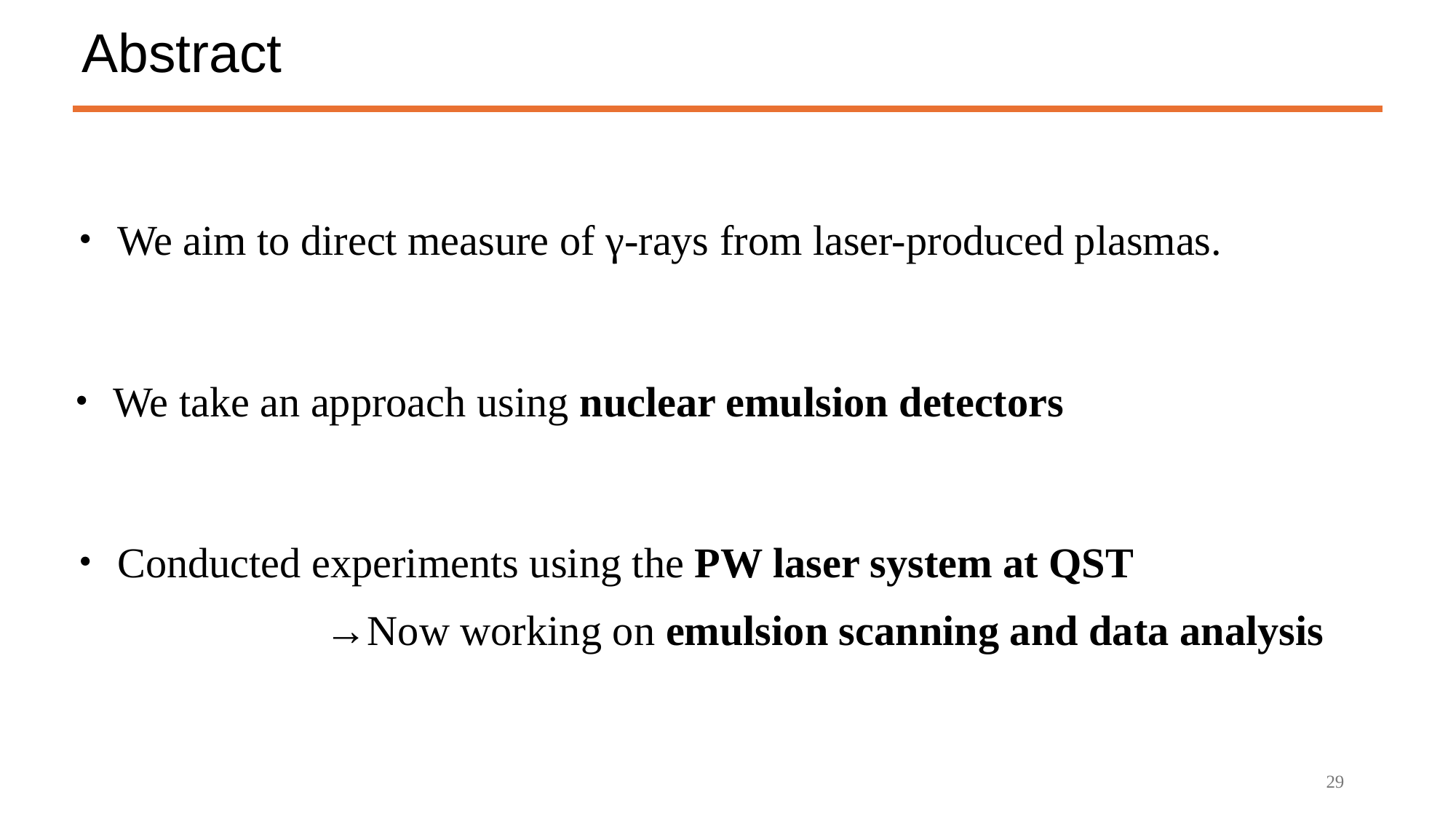

# Abstract
・We aim to direct measure of γ-rays from laser-produced plasmas.
・We take an approach using nuclear emulsion detectors
・Conducted experiments using the PW laser system at QST
→Now working on emulsion scanning and data analysis
29